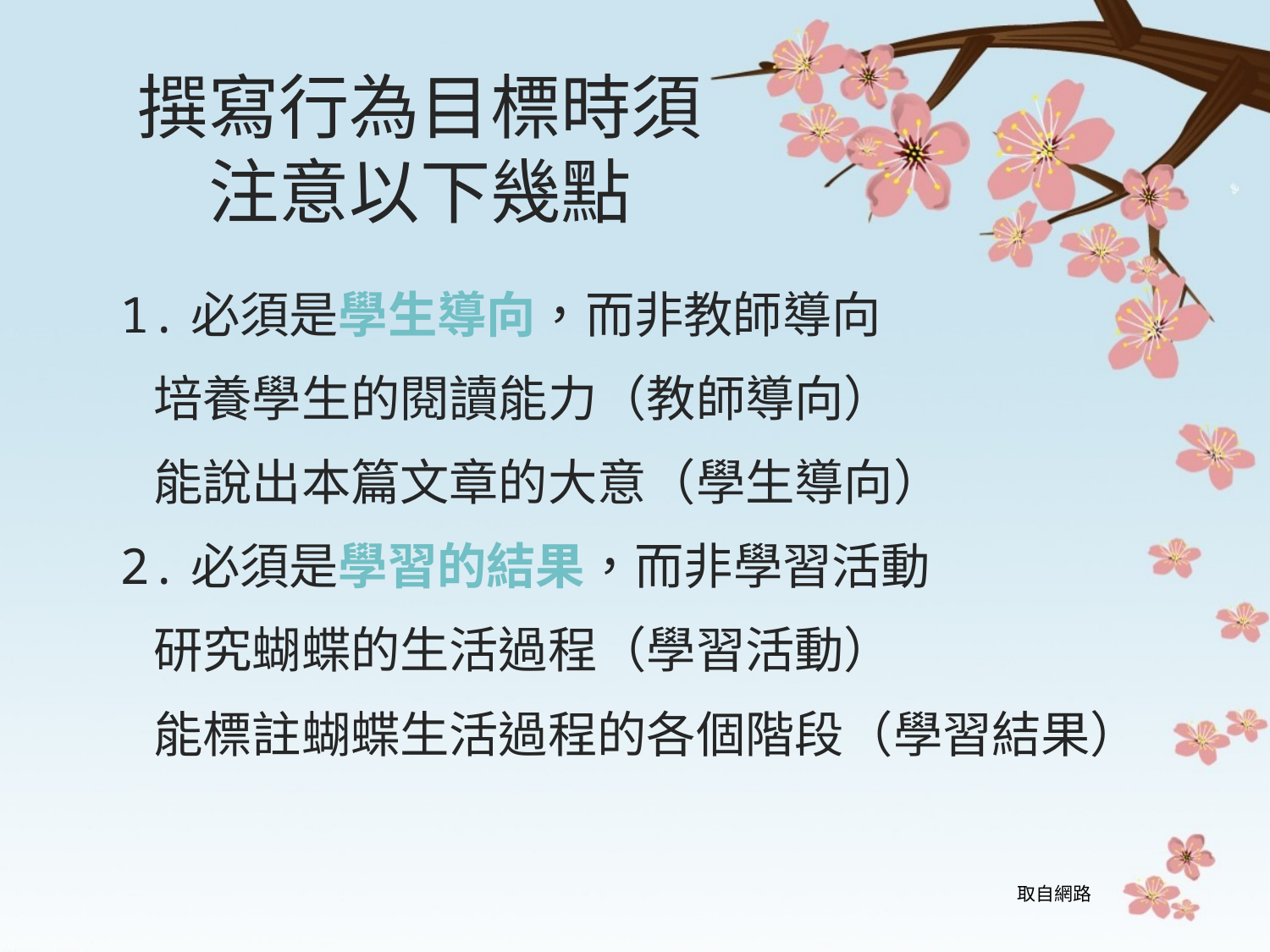

撰寫行為目標時須
注意以下幾點
1.必須是學生導向，而非教師導向
  培養學生的閱讀能力（教師導向）
  能說出本篇文章的大意（學生導向）
2.必須是學習的結果，而非學習活動
  研究蝴蝶的生活過程（學習活動）
  能標註蝴蝶生活過程的各個階段（學習結果）
取自網路